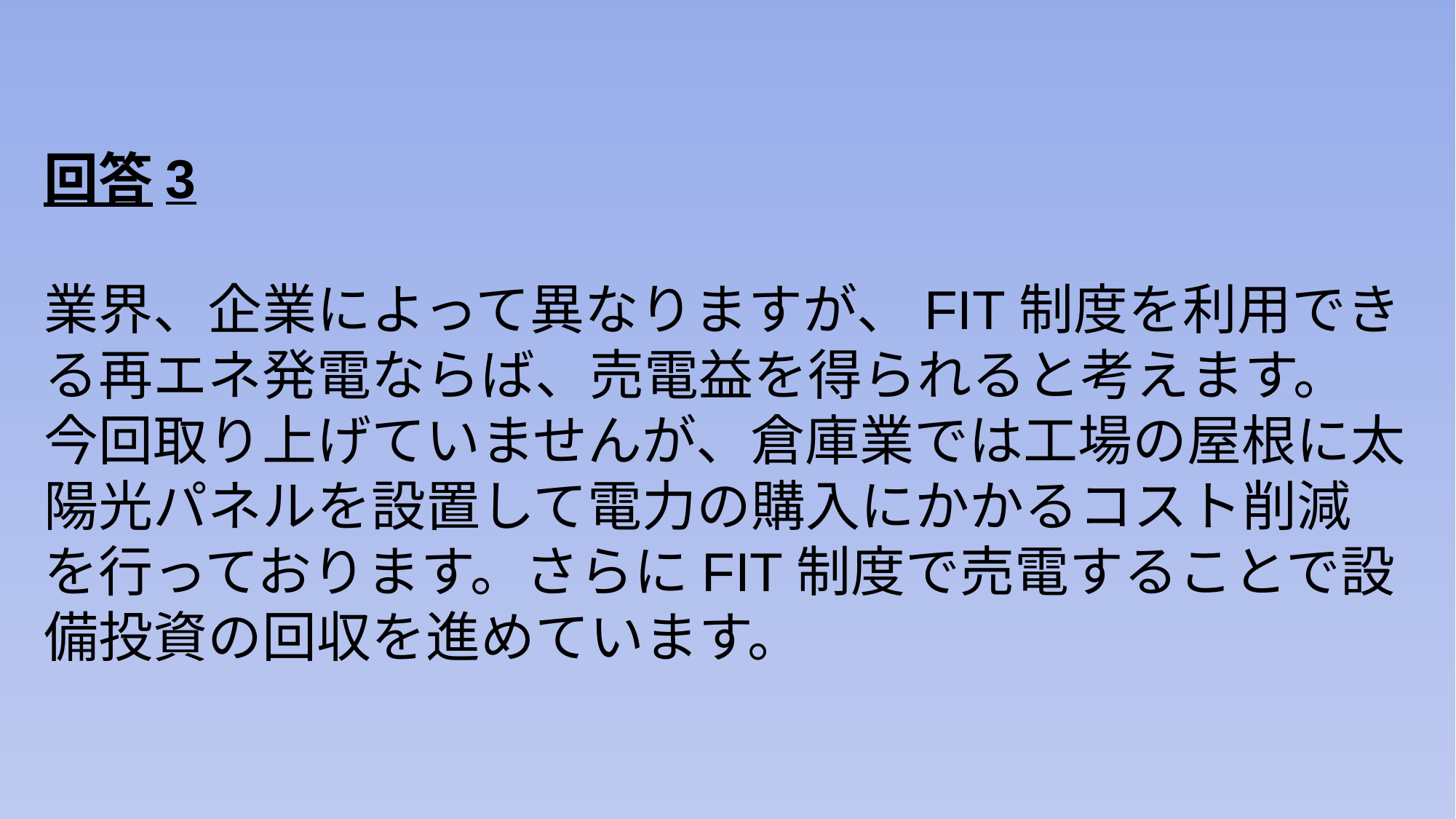

回答3

業界、企業によって異なりますが、FIT制度を利用できる再エネ発電ならば、売電益を得られると考えます。
今回取り上げていませんが、倉庫業では工場の屋根に太陽光パネルを設置して電力の購入にかかるコスト削減を行っております。さらにFIT制度で売電することで設備投資の回収を進めています。